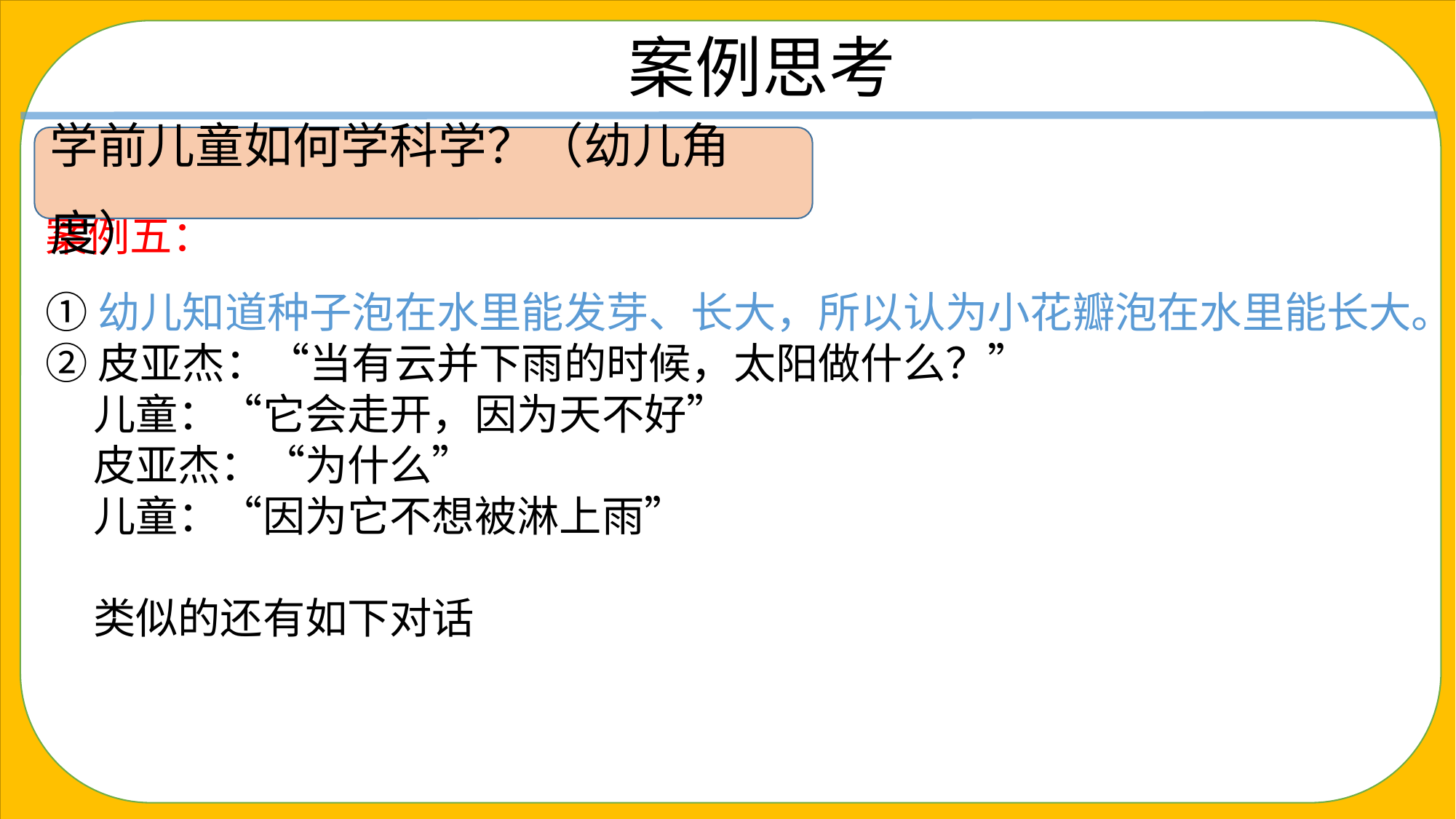

案例思考

案例五：
①幼儿知道种子泡在水里能发芽、长大，所以认为小花瓣泡在水里能长大。
②皮亚杰：“当有云并下雨的时候，太阳做什么？”
    儿童：“它会走开，因为天不好”
    皮亚杰：“为什么”
    儿童：“因为它不想被淋上雨”

    类似的还有如下对话

学前儿童如何学科学？（幼儿角度）